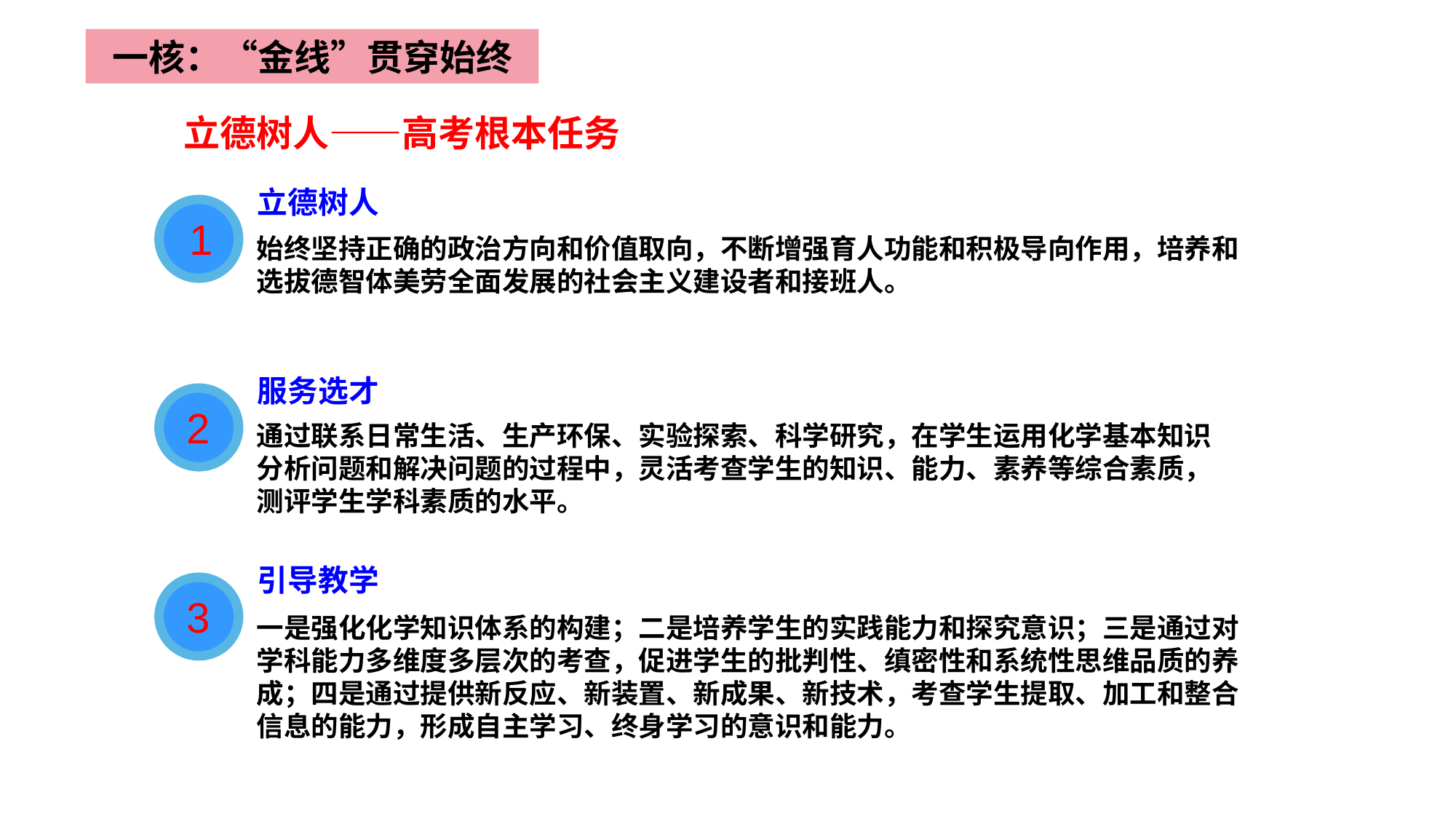

一核：“金线”贯穿始终
立德树人——高考根本任务
立德树人

1
始终坚持正确的政治方向和价值取向，不断增强育人功能和积极导向作用，培养和选拔德智体美劳全面发展的社会主义建设者和接班人。
服务选才

2
通过联系日常生活、生产环保、实验探索、科学研究，在学生运用化学基本知识分析问题和解决问题的过程中，灵活考查学生的知识、能力、素养等综合素质，测评学生学科素质的水平。
引导教学

3
一是强化化学知识体系的构建；二是培养学生的实践能力和探究意识；三是通过对学科能力多维度多层次的考查，促进学生的批判性、缜密性和系统性思维品质的养成；四是通过提供新反应、新装置、新成果、新技术，考查学生提取、加工和整合信息的能力，形成自主学习、终身学习的意识和能力。
5